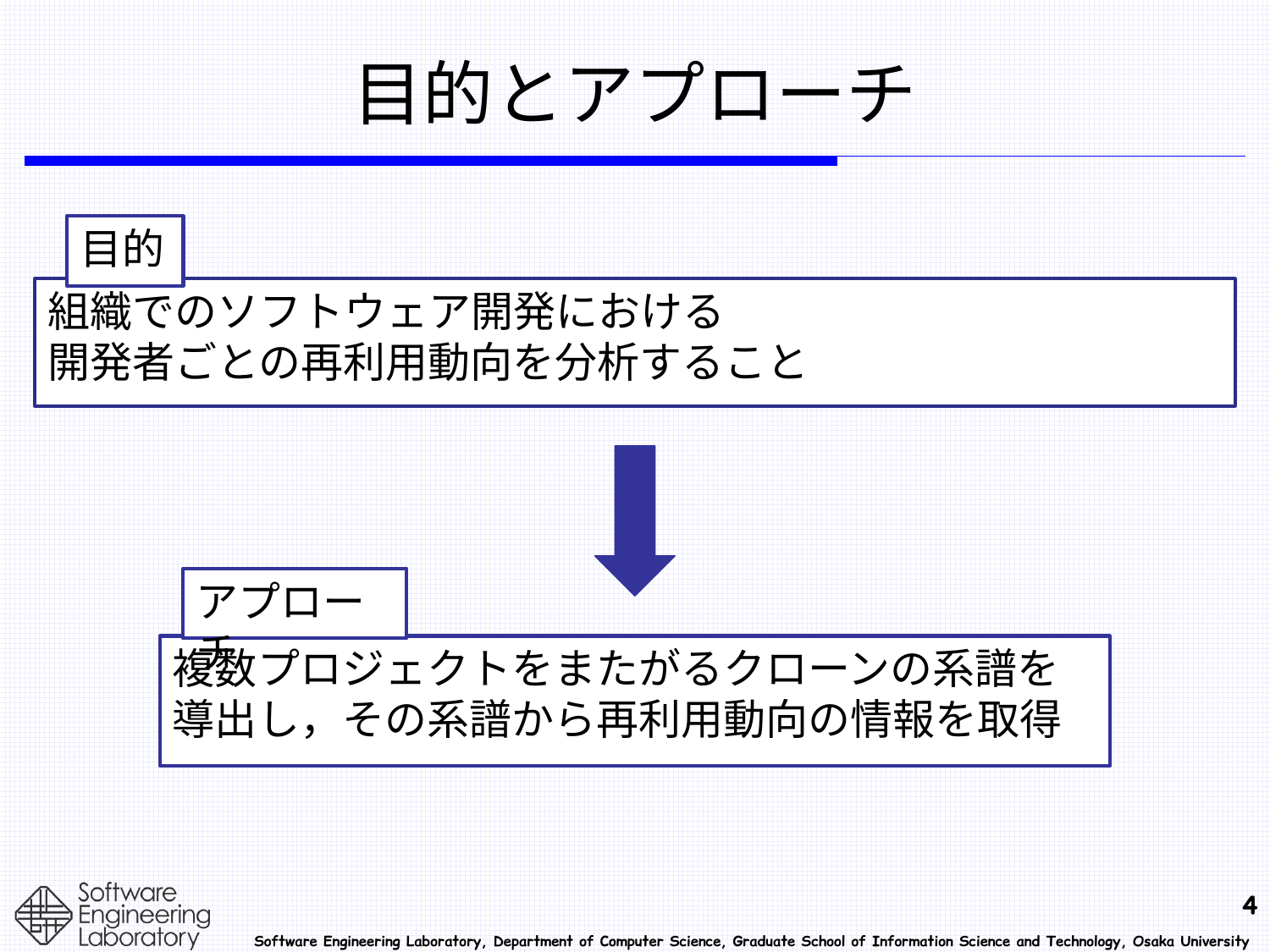

# 目的とアプローチ
目的
組織でのソフトウェア開発における
開発者ごとの再利用動向を分析すること

アプローチ
複数プロジェクトをまたがるクローンの系譜を導出し，その系譜から再利用動向の情報を取得